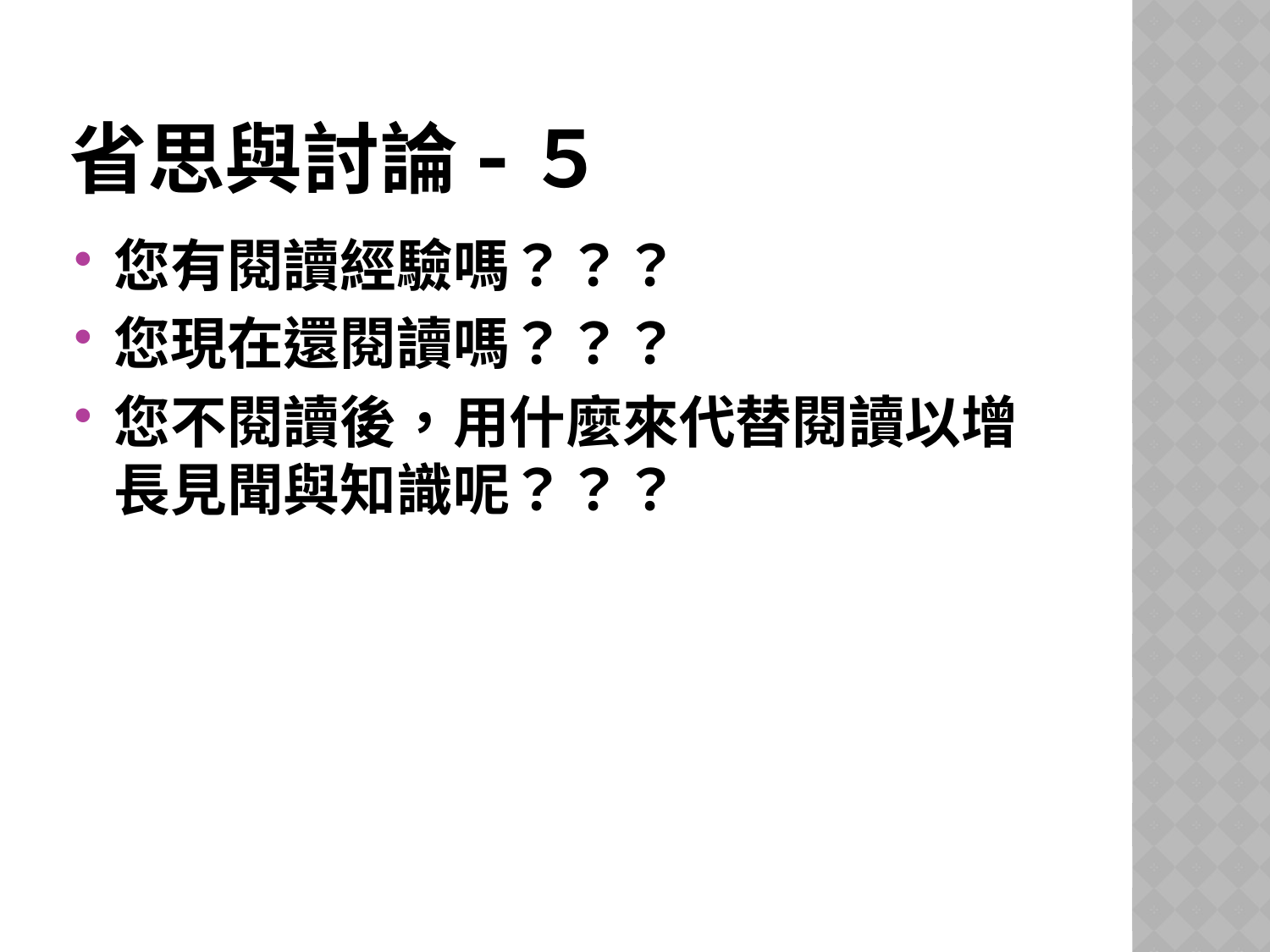

# 省思與討論-５
您有閱讀經驗嗎？？？
您現在還閱讀嗎？？？
您不閱讀後，用什麼來代替閱讀以增長見聞與知識呢？？？